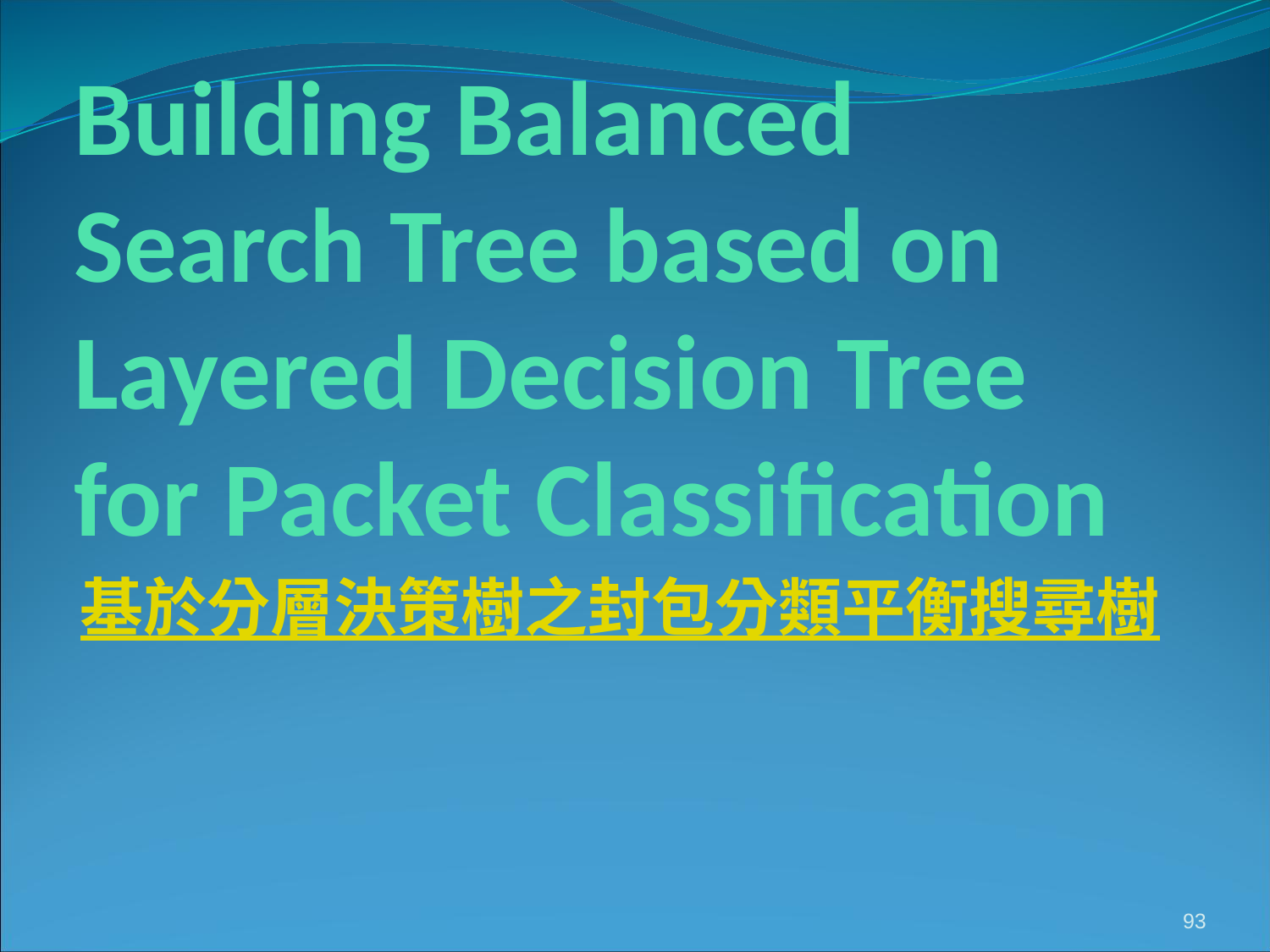

# Building Balanced Search Tree based on Layered Decision Tree for Packet Classification
基於分層決策樹之封包分類平衡搜尋樹

93